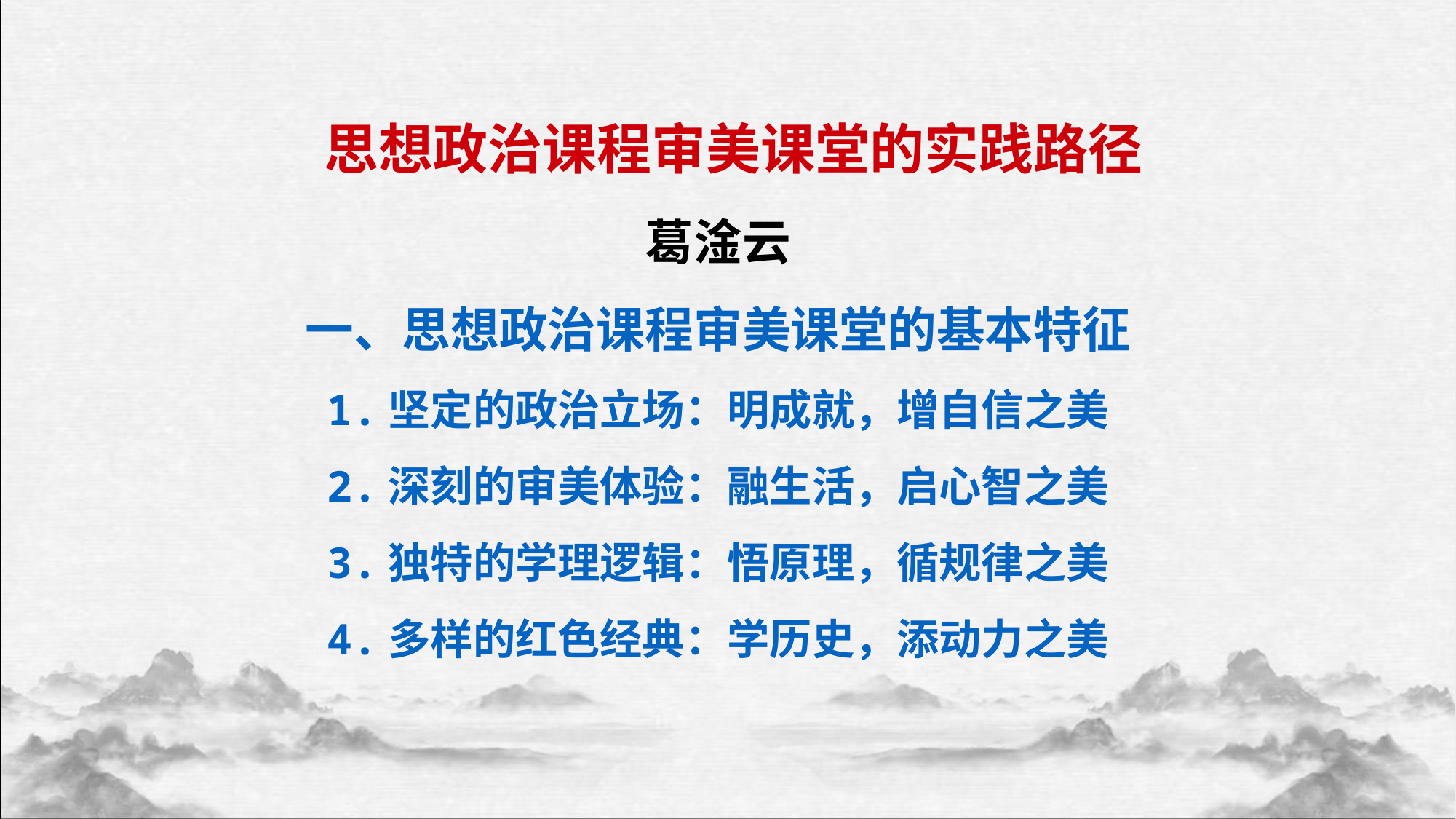

思想政治课程审美课堂的实践路径
葛淦云
一、思想政治课程审美课堂的基本特征
1.坚定的政治立场：明成就，增自信之美
2.深刻的审美体验：融生活，启心智之美
3.独特的学理逻辑：悟原理，循规律之美
4.多样的红色经典：学历史，添动力之美